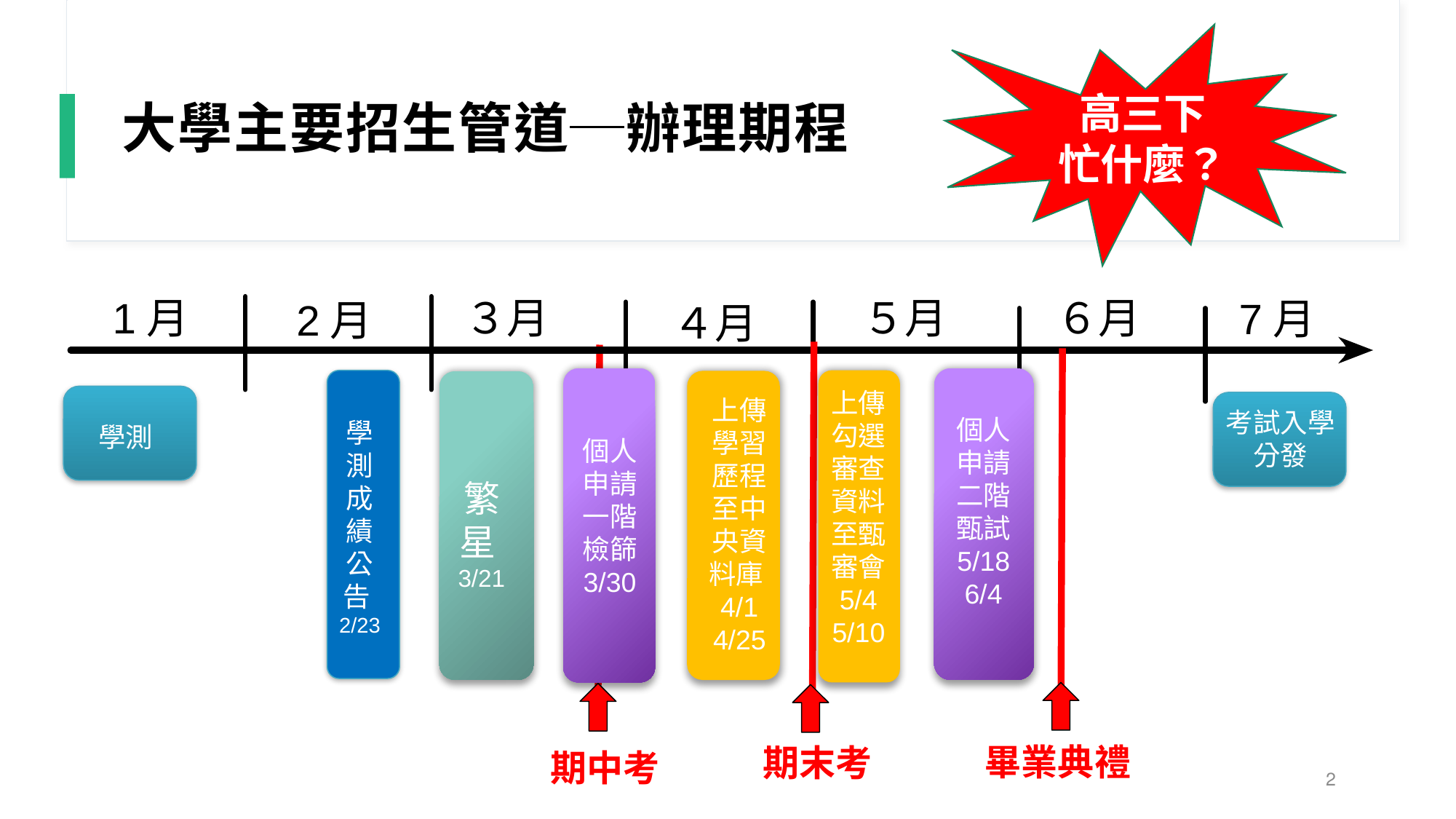

高三下
忙什麼？
大學主要招生管道─辦理期程
５月
６月
３月
４月
1月
7月
2月

個人申請
二階甄試
5/18
6/4
個人申請
一階檢篩
3/30
繁星3/21

上傳勾選審查資料至甄審會
5/4
5/10

上傳學習歷程至中央資料庫4/1
4/25

考試入學分發
學測成績公告2/23
學測

畢業典禮
期末考
期中考
2